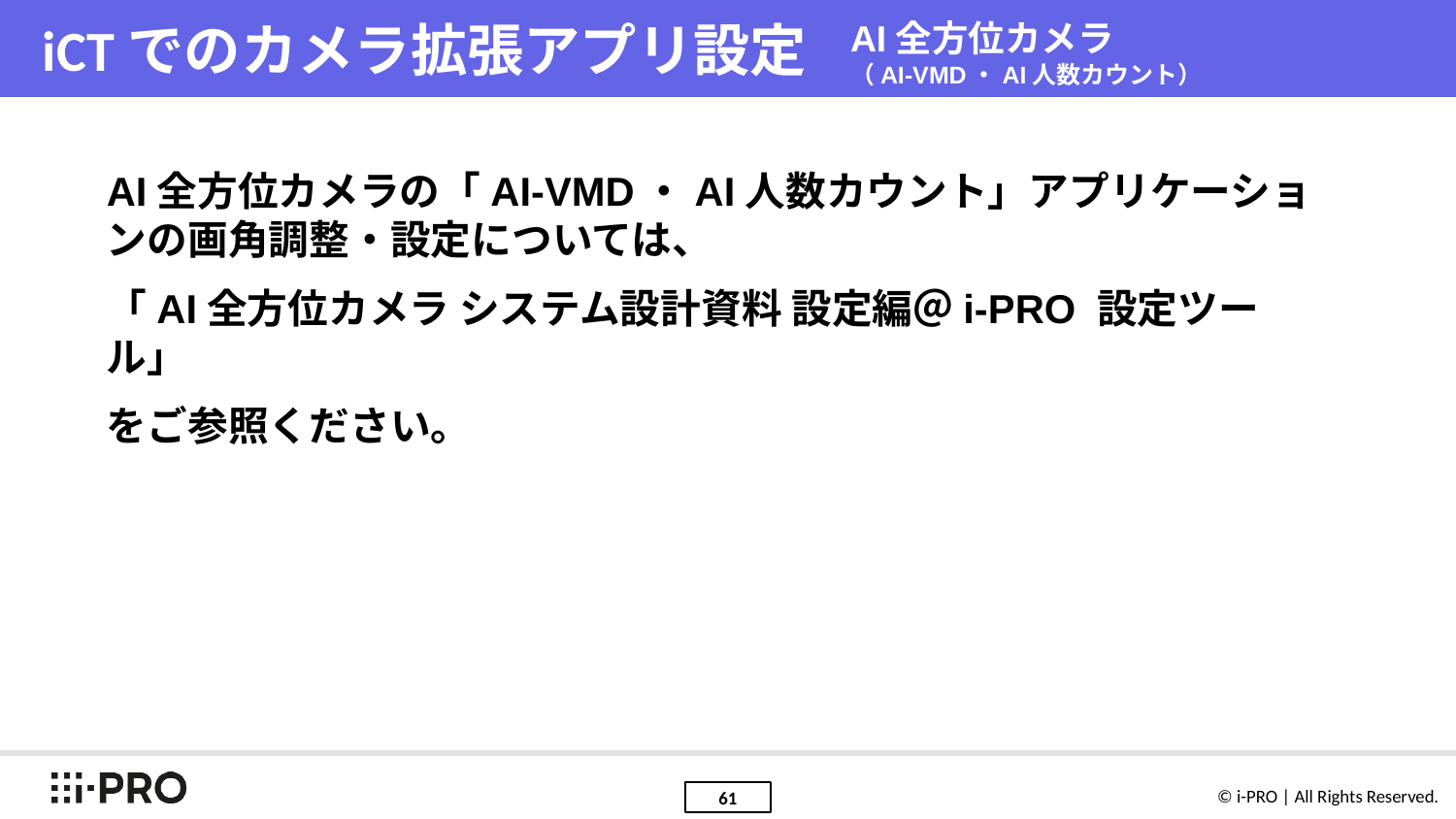

# iCTでのカメラ拡張アプリ設定
AI全方位カメラ
（AI-VMD・AI人数カウント）
AI全方位カメラの「AI-VMD・AI人数カウント」アプリケーションの画角調整・設定については、
「AI全方位カメラ システム設計資料 設定編＠i-PRO 設定ツール」
をご参照ください。